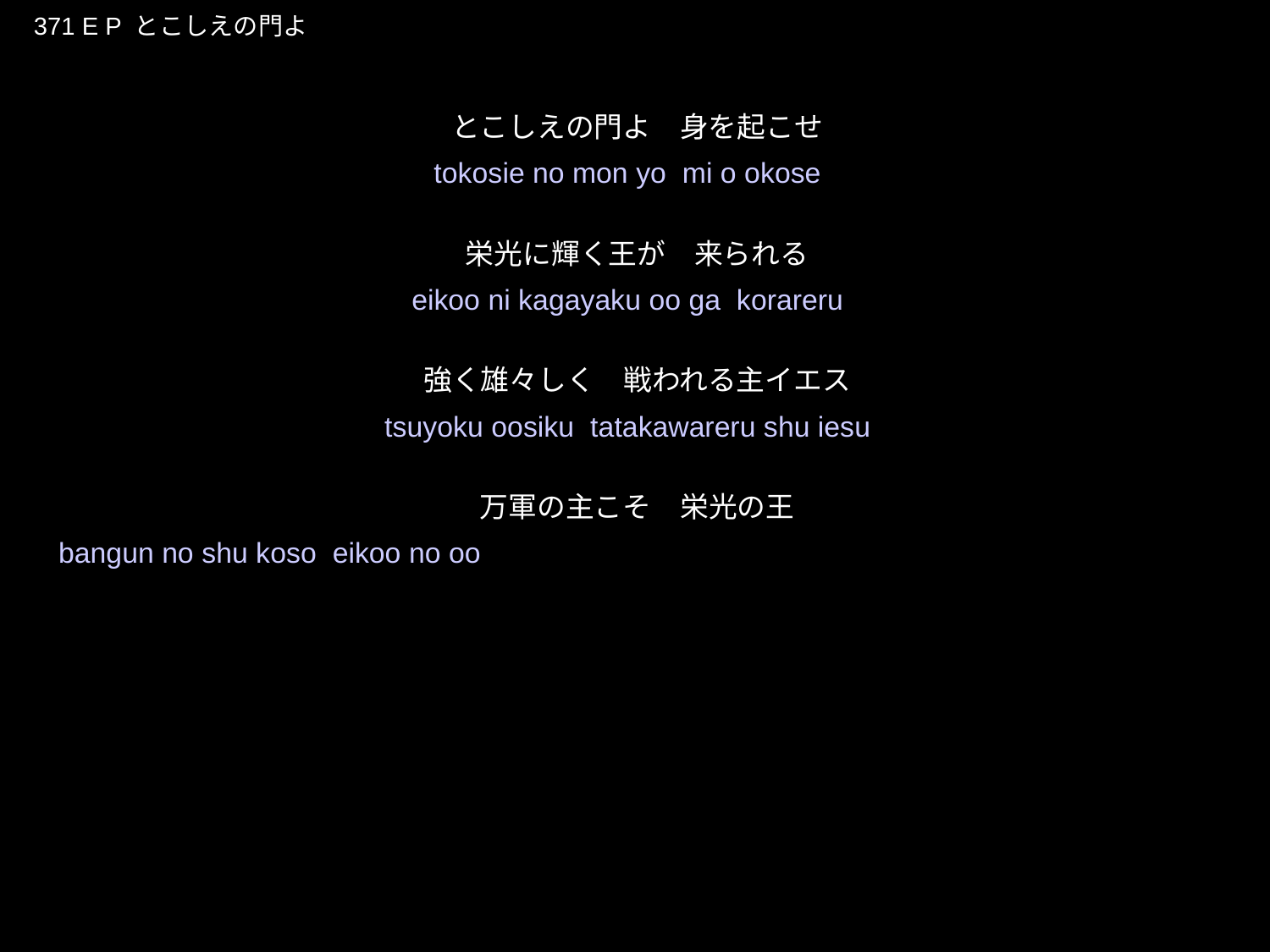

とこしえのもんよ
★P
371 E P とこしえの門よ
★３
とこしえの門よ　身を起こせ
栄光に輝く王が　来られる
強く雄々しく　戦われる主イエス
万軍の主こそ　栄光の王
tokosie no mon yo  mi o okose
eikoo ni kagayaku oo ga  korareru
tsuyoku oosiku  tatakawareru shu iesu
bangun no shu koso  eikoo no oo